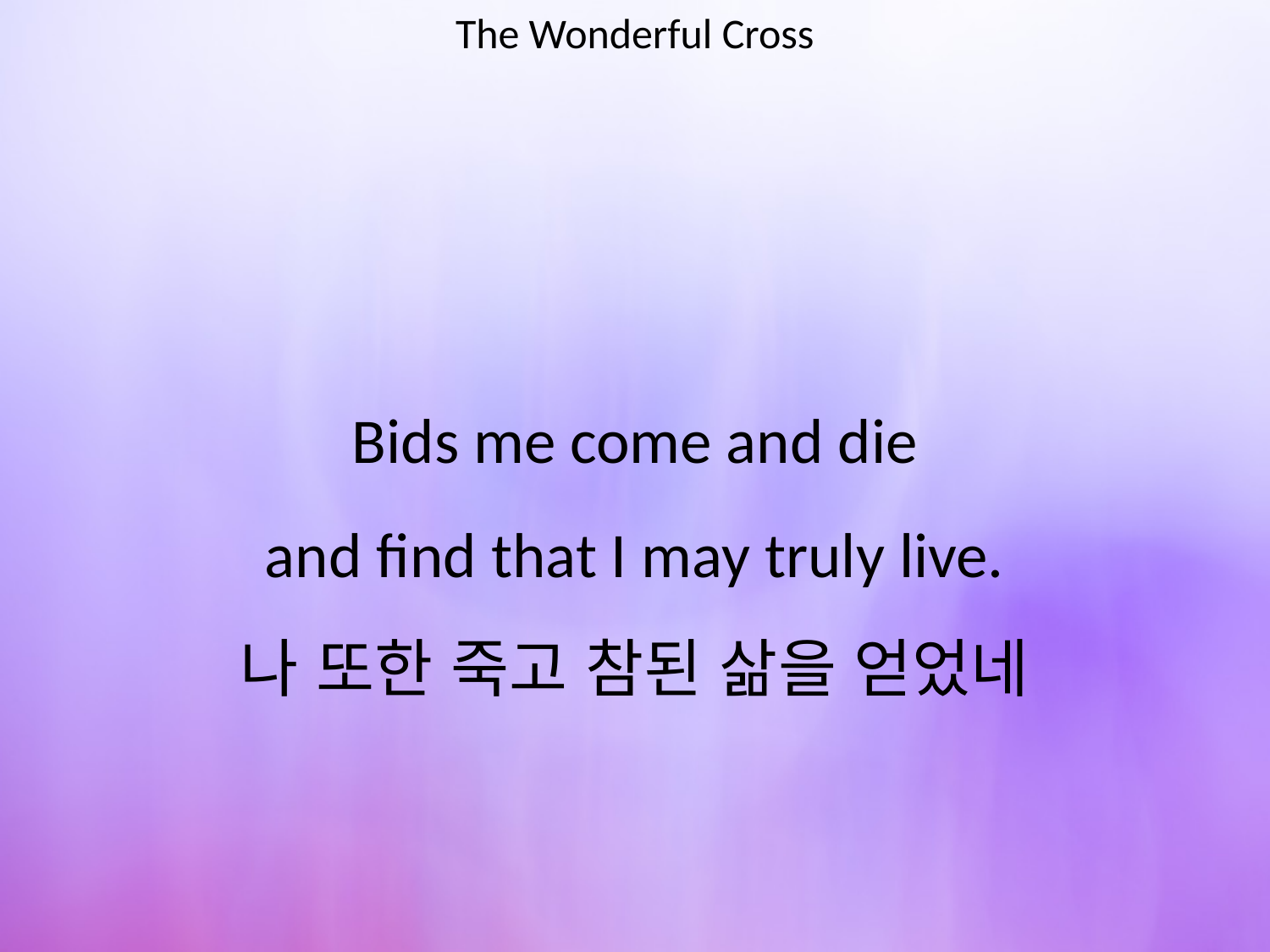

The Wonderful Cross
#
Bids me come and die
and find that I may truly live.
나 또한 죽고 참된 삶을 얻었네